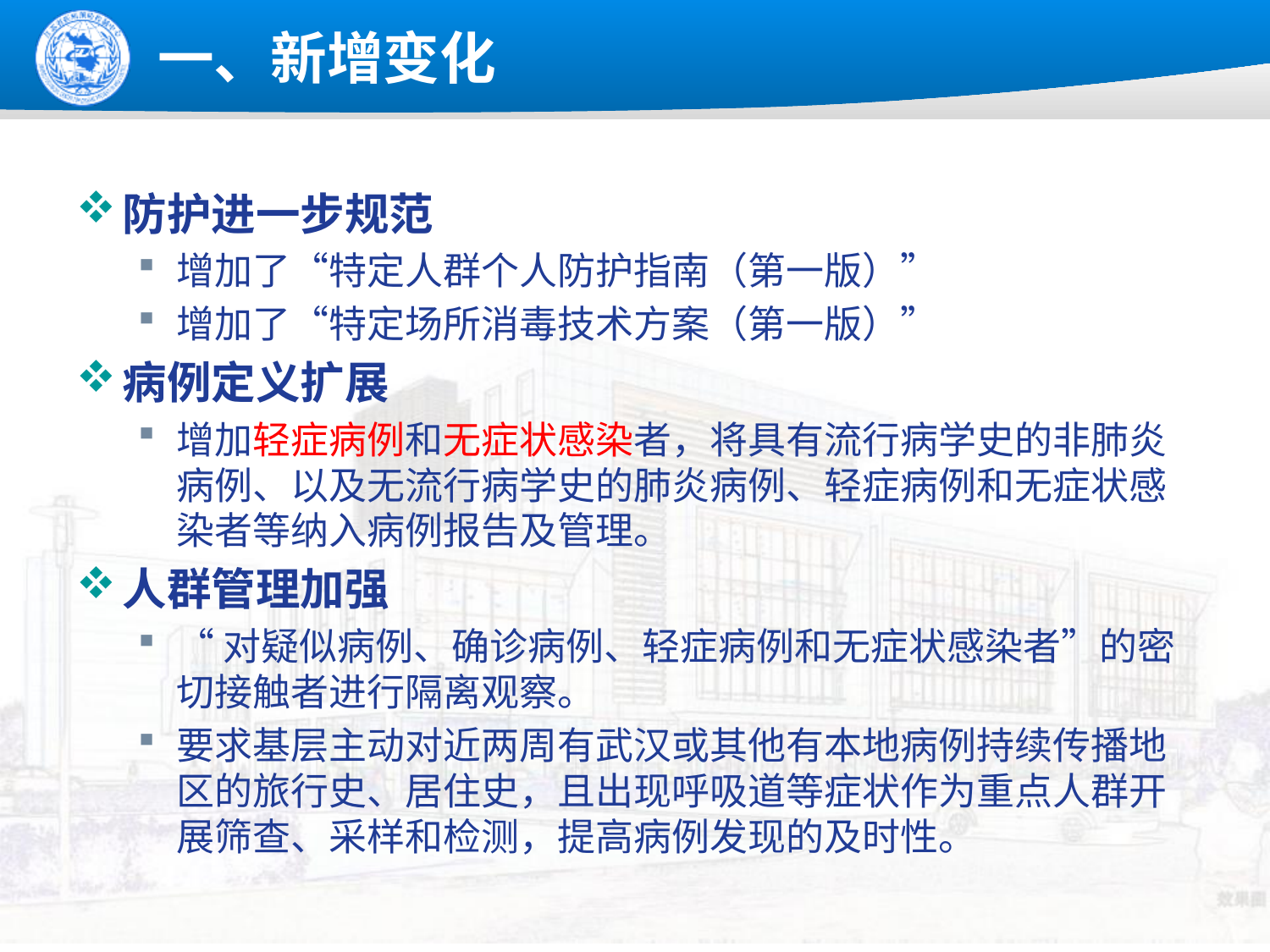

# 一、新增变化
防护进一步规范
增加了“特定人群个人防护指南（第一版）”
增加了“特定场所消毒技术方案（第一版）”
病例定义扩展
增加轻症病例和无症状感染者，将具有流行病学史的非肺炎病例、以及无流行病学史的肺炎病例、轻症病例和无症状感染者等纳入病例报告及管理。
人群管理加强
“对疑似病例、确诊病例、轻症病例和无症状感染者”的密切接触者进行隔离观察。
要求基层主动对近两周有武汉或其他有本地病例持续传播地区的旅行史、居住史，且出现呼吸道等症状作为重点人群开展筛查、采样和检测，提高病例发现的及时性。